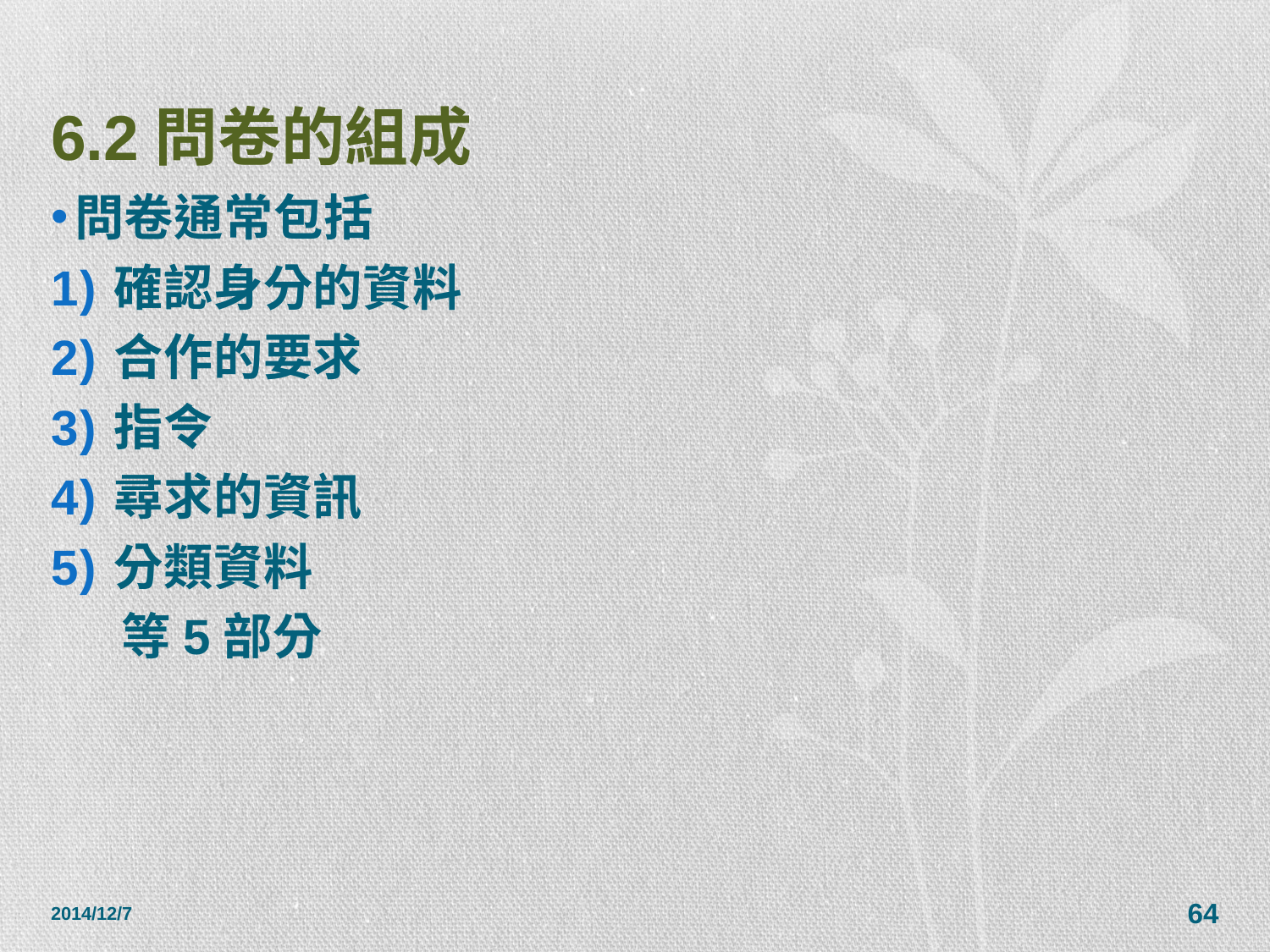

# 6.2問卷的組成
問卷通常包括
確認身分的資料
合作的要求
指令
尋求的資訊
分類資料
     等5部分

2014/12/7
64